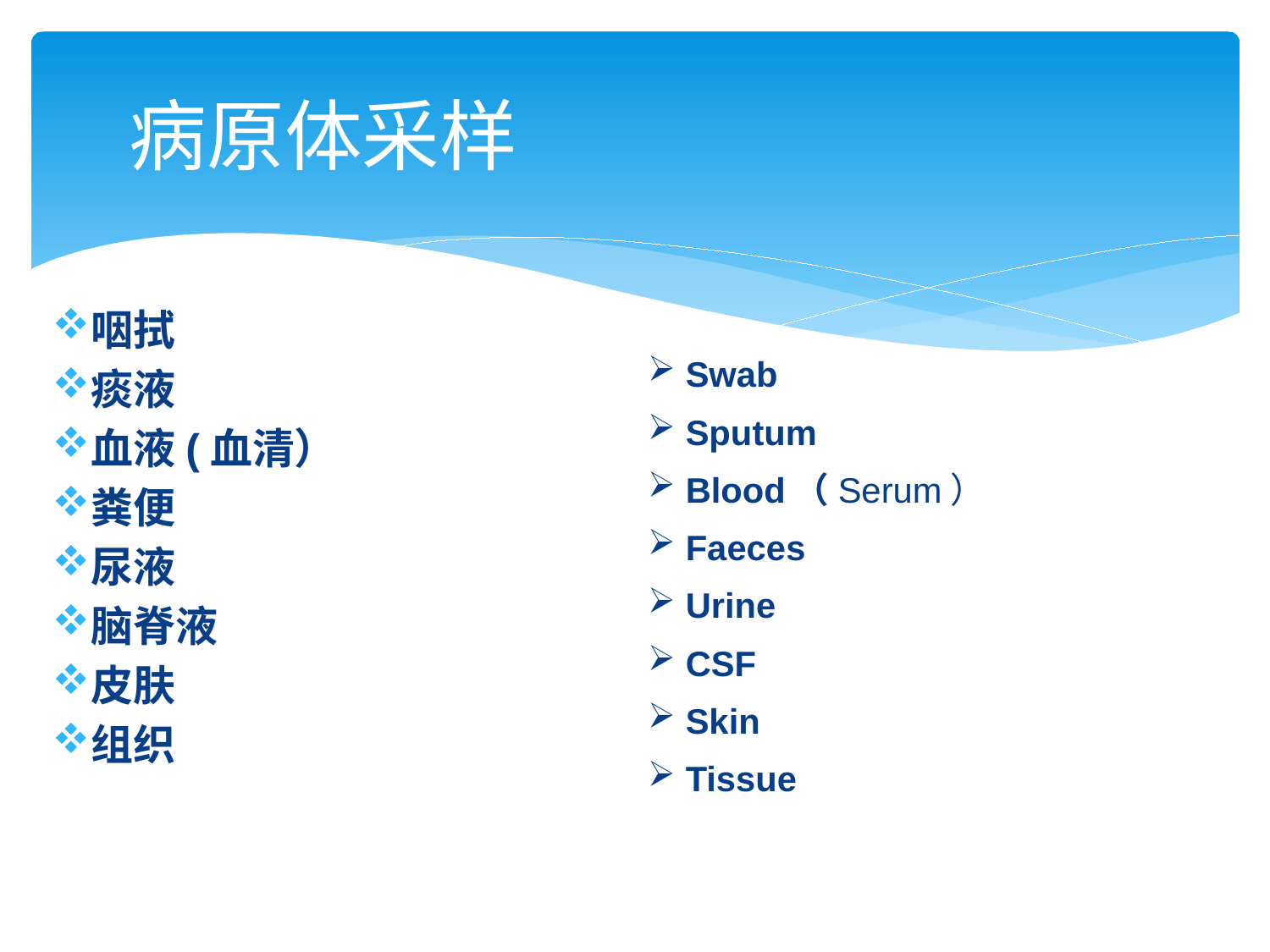

# 病原体采样
咽拭
痰液
血液(血清）
粪便
尿液
脑脊液
皮肤
组织

Swab
Sputum
Blood（Serum）
Faeces
Urine
CSF
Skin
Tissue